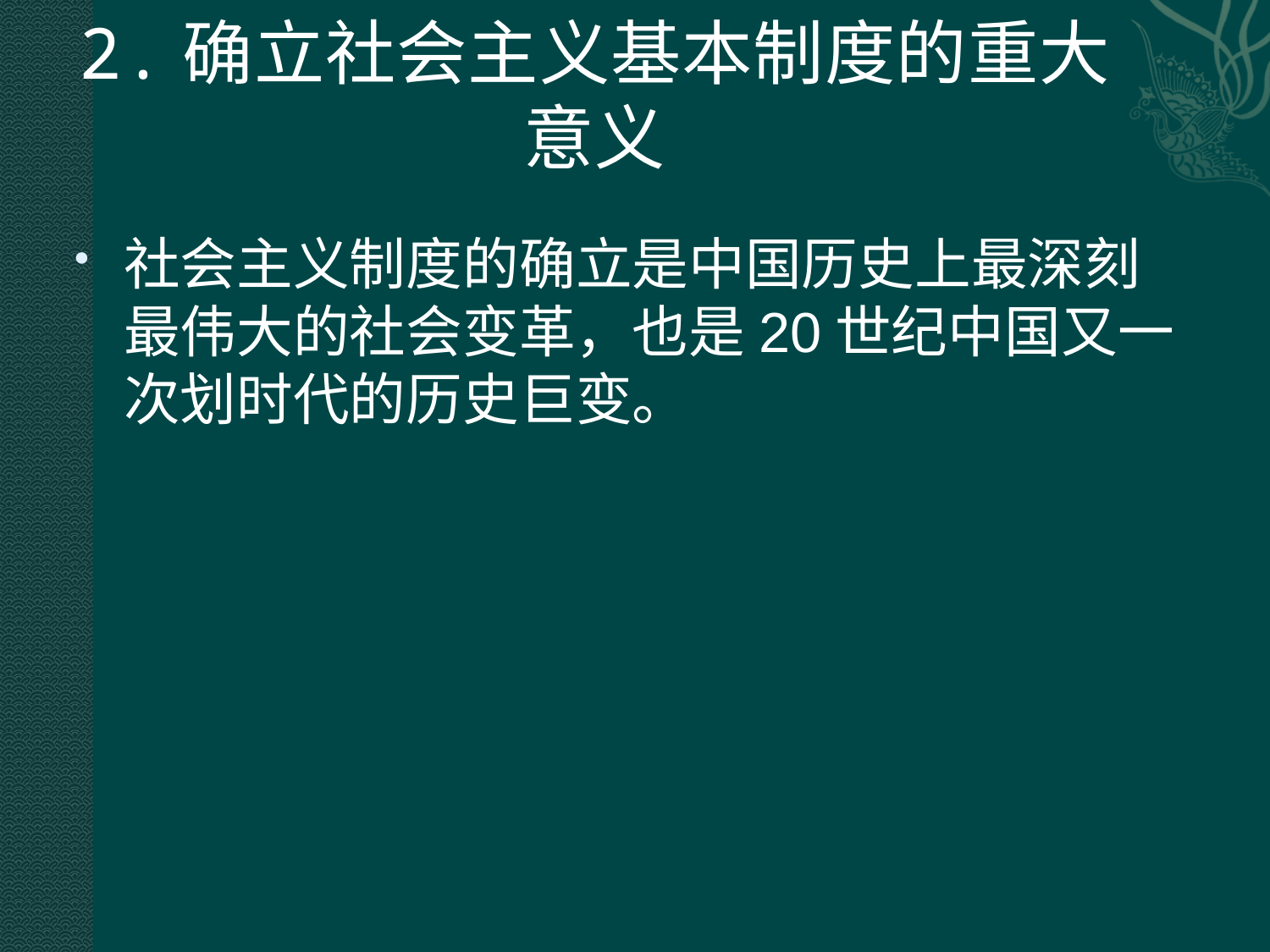

# 2.确立社会主义基本制度的重大意义
社会主义制度的确立是中国历史上最深刻最伟大的社会变革，也是20世纪中国又一次划时代的历史巨变。